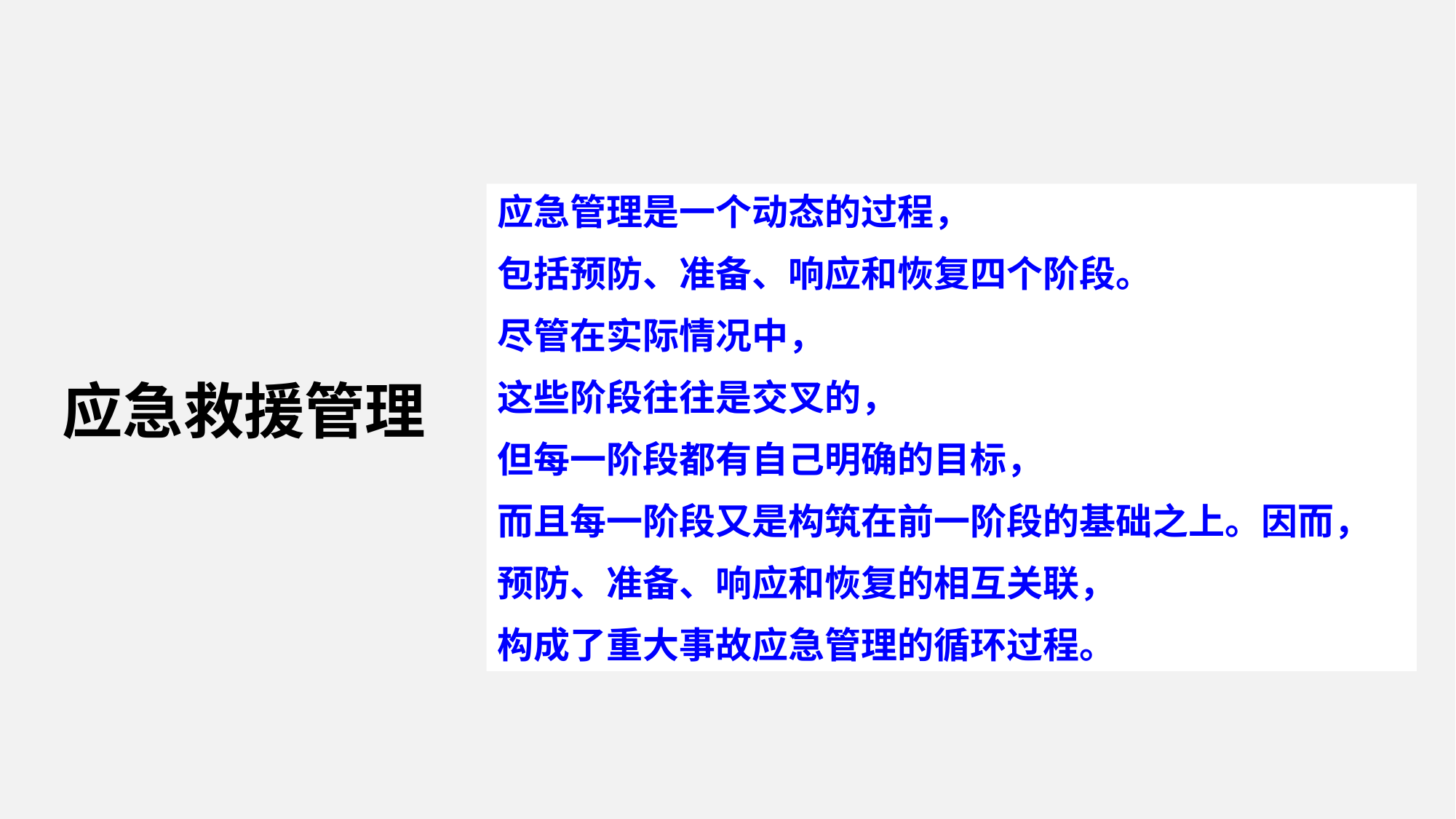

应急管理是一个动态的过程，
包括预防、准备、响应和恢复四个阶段。
尽管在实际情况中，
这些阶段往往是交叉的，
但每一阶段都有自己明确的目标，
而且每一阶段又是构筑在前一阶段的基础之上。因而，
预防、准备、响应和恢复的相互关联，
构成了重大事故应急管理的循环过程。
# 应急救援管理